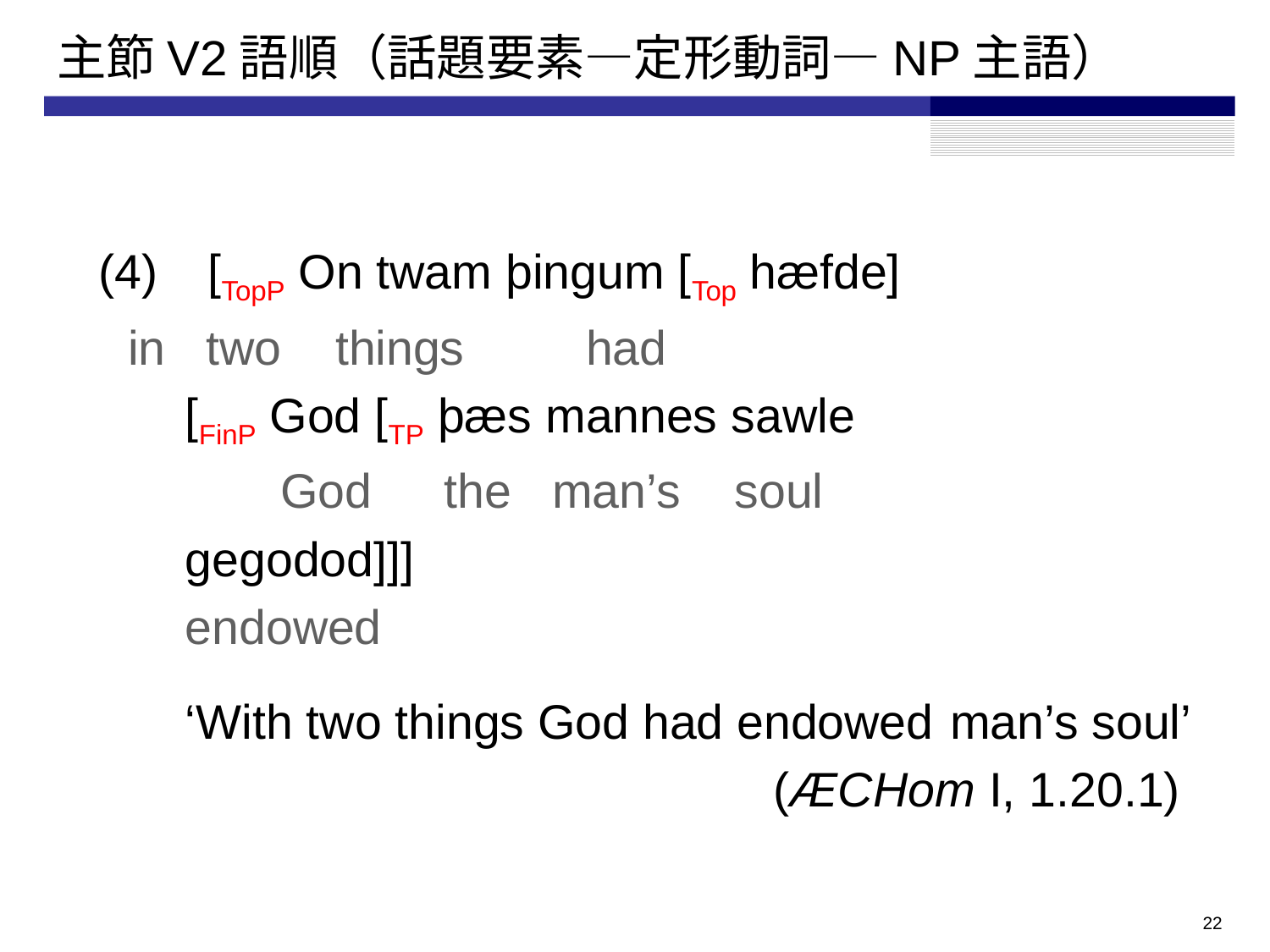

# 主節V2語順（話題要素—定形動詞—NP主語）

(4)	[TopP On twam þingum [Top hæfde]
		in   two    things         had
	[FinP God [TP þæs mannes sawle
  	       God	   the   man’s    soul
	gegodod]]]
	endowed
	‘With two things God had endowed 	man’s soul’
	                         (ÆCHom I, 1.20.1)
22